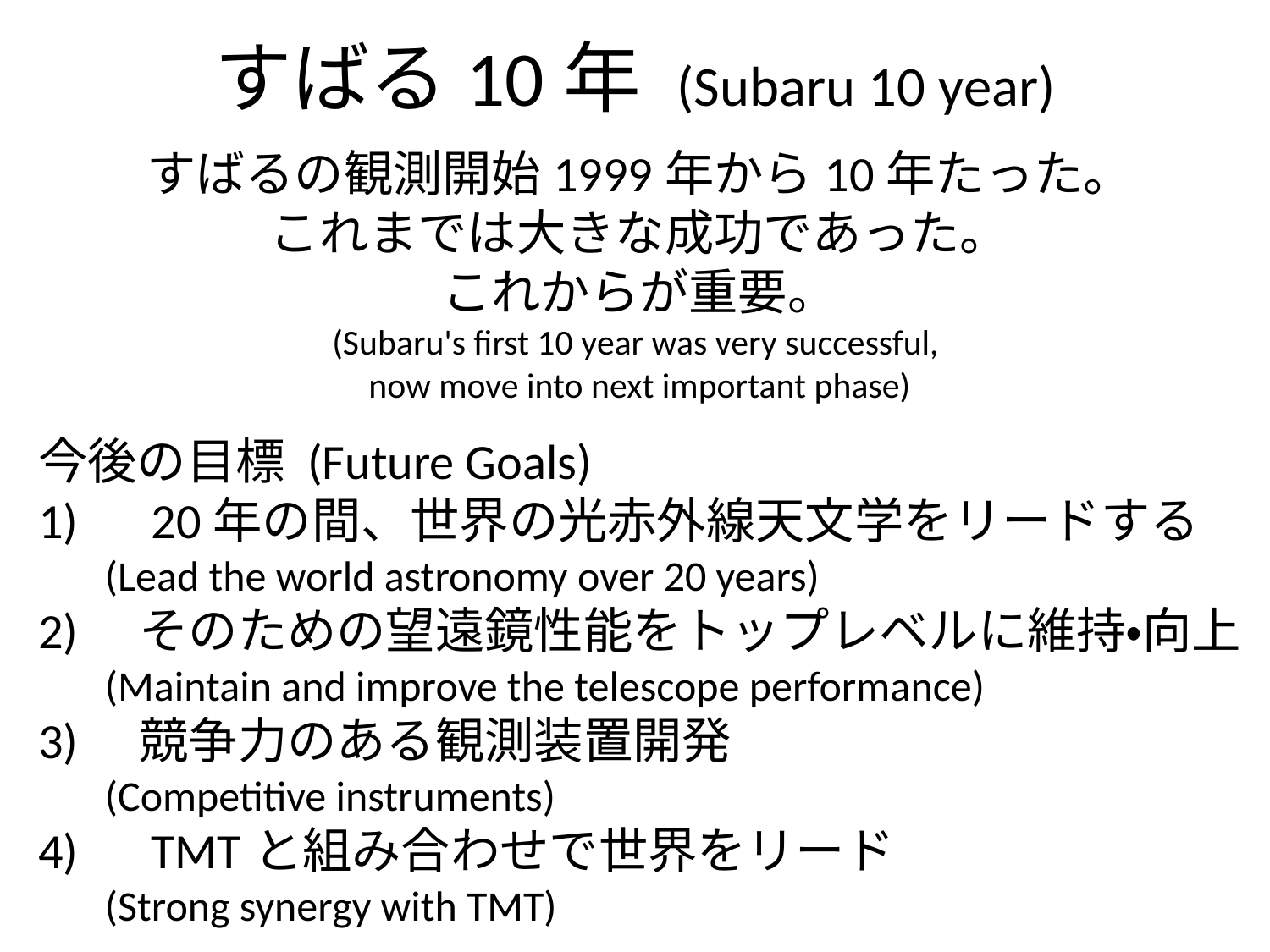

# すばる10年 (Subaru 10 year)
すばるの観測開始1999年から10年たった。
これまでは大きな成功であった。
これからが重要。
(Subaru's first 10 year was very successful,
now move into next important phase)

今後の目標 (Future Goals)
1)　20年の間、世界の光赤外線天文学をリードする
       (Lead the world astronomy over 20 years)
2)　そのための望遠鏡性能をトップレベルに維持・向上
       (Maintain and improve the telescope performance)
3)　競争力のある観測装置開発
       (Competitive instruments)
4)　TMTと組み合わせで世界をリード
       (Strong synergy with TMT)